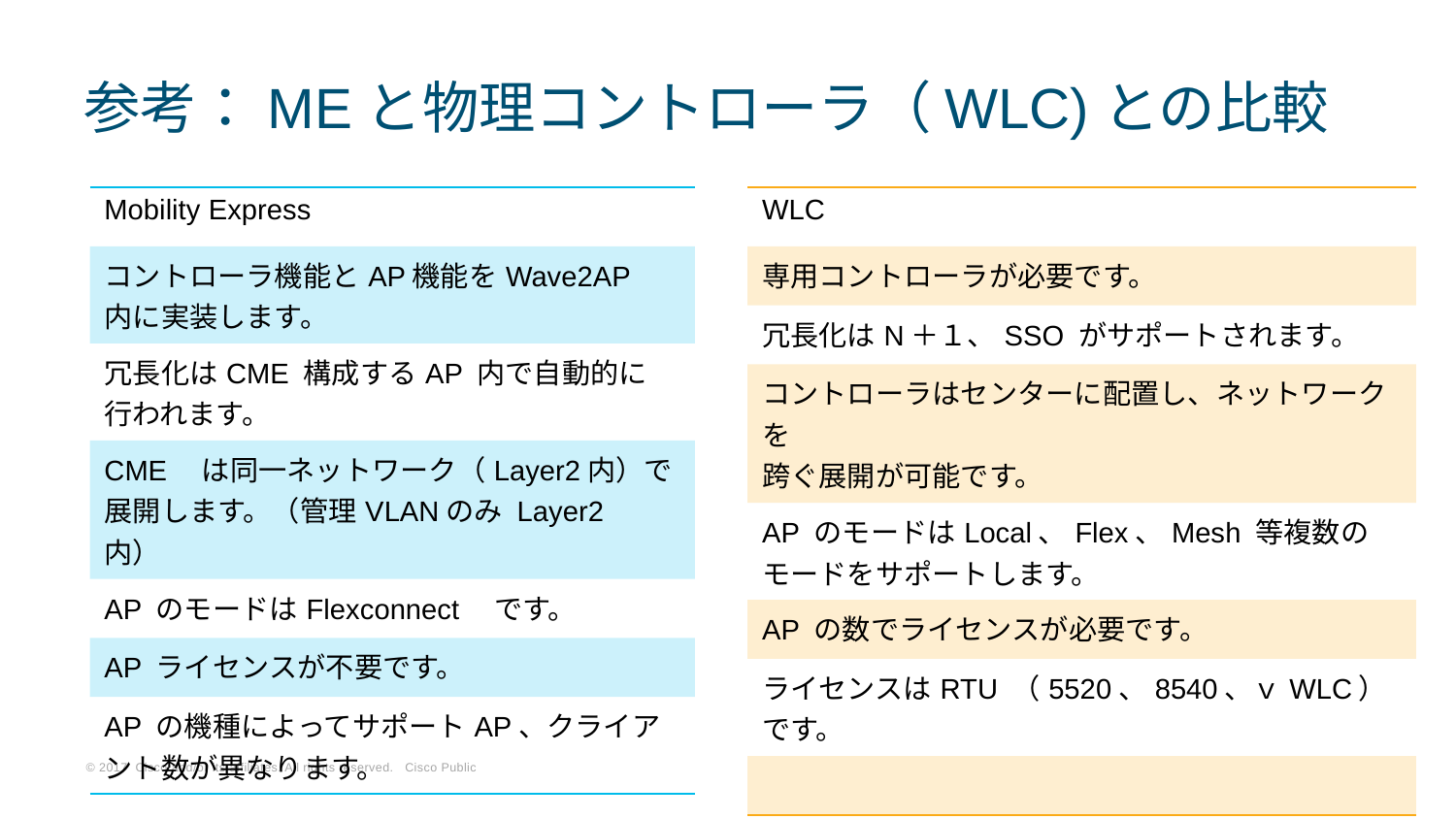

# 参考：MEと物理コントローラ（WLC)との比較
| Mobility Express |
| --- |
| コントローラ機能とAP機能をWave2AP　内に実装します。 |
| 冗長化はCME 構成するAP 内で自動的に 行われます。 |
| CME　は同一ネットワーク（Layer2内）で展開します。（管理VLANのみ Layer2　内） |
| AP のモードはFlexconnect　です。 |
| AP ライセンスが不要です。 |
| AP の機種によってサポートAP、クライアント数が異なります。 |
| WLC |
| --- |
| 専用コントローラが必要です。 |
| 冗長化はN＋１、SSO がサポートされます。 |
| コントローラはセンターに配置し、ネットワークを 跨ぐ展開が可能です。 |
| AP のモードはLocal、Flex、Mesh 等複数のモードをサポートします。 |
| AP の数でライセンスが必要です。 |
| ライセンスはRTU （5520、8540、ｖWLC）です。 |
|  |